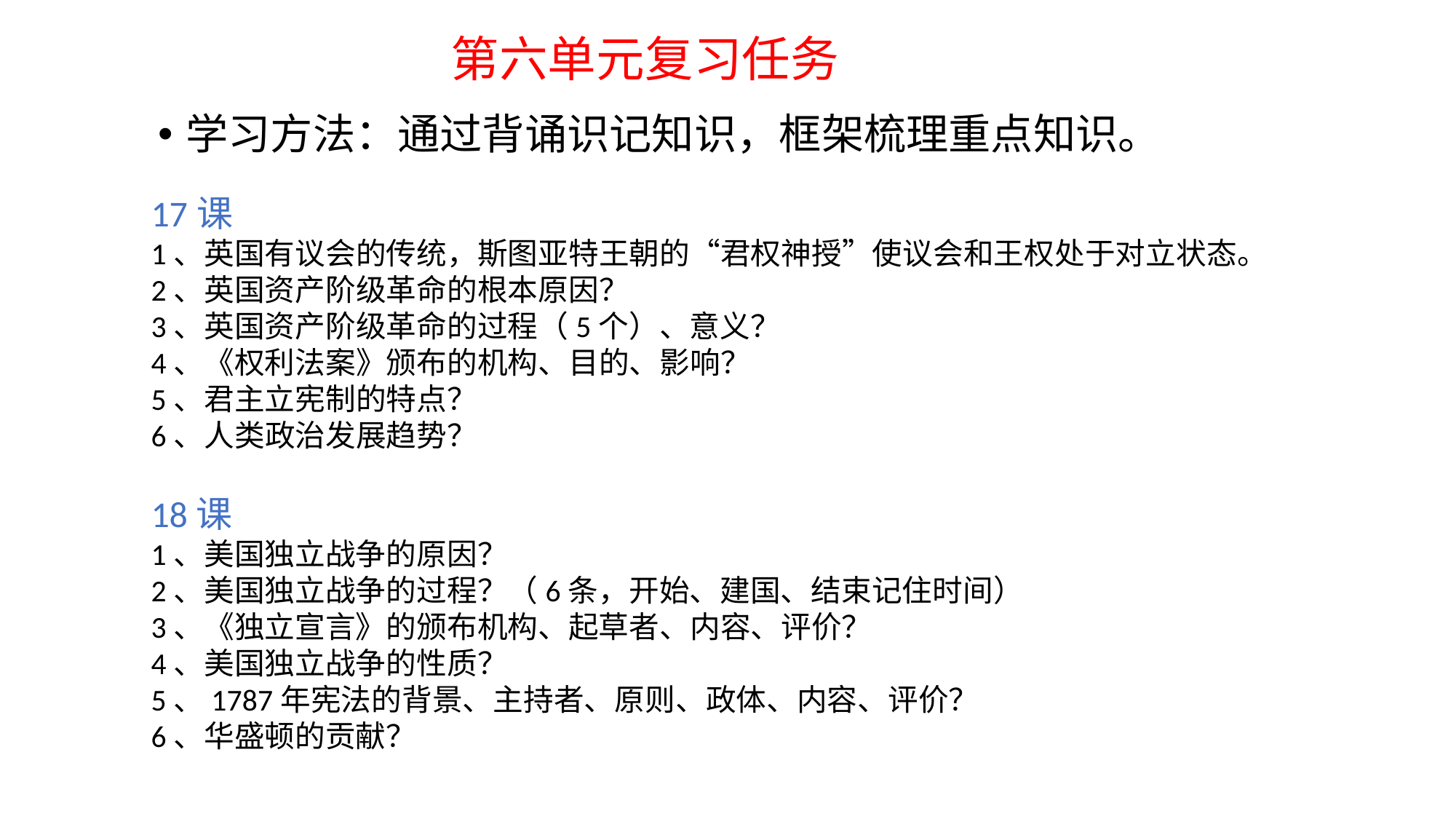

第六单元复习任务
学习方法：通过背诵识记知识，框架梳理重点知识。
17课
1、英国有议会的传统，斯图亚特王朝的“君权神授”使议会和王权处于对立状态。
2、英国资产阶级革命的根本原因？
3、英国资产阶级革命的过程（5个）、意义？
4、《权利法案》颁布的机构、目的、影响？
5、君主立宪制的特点？
6、人类政治发展趋势？
18课
1、美国独立战争的原因？
2、美国独立战争的过程？（6条，开始、建国、结束记住时间）
3、《独立宣言》的颁布机构、起草者、内容、评价？
4、美国独立战争的性质？
5、1787年宪法的背景、主持者、原则、政体、内容、评价？
6、华盛顿的贡献？